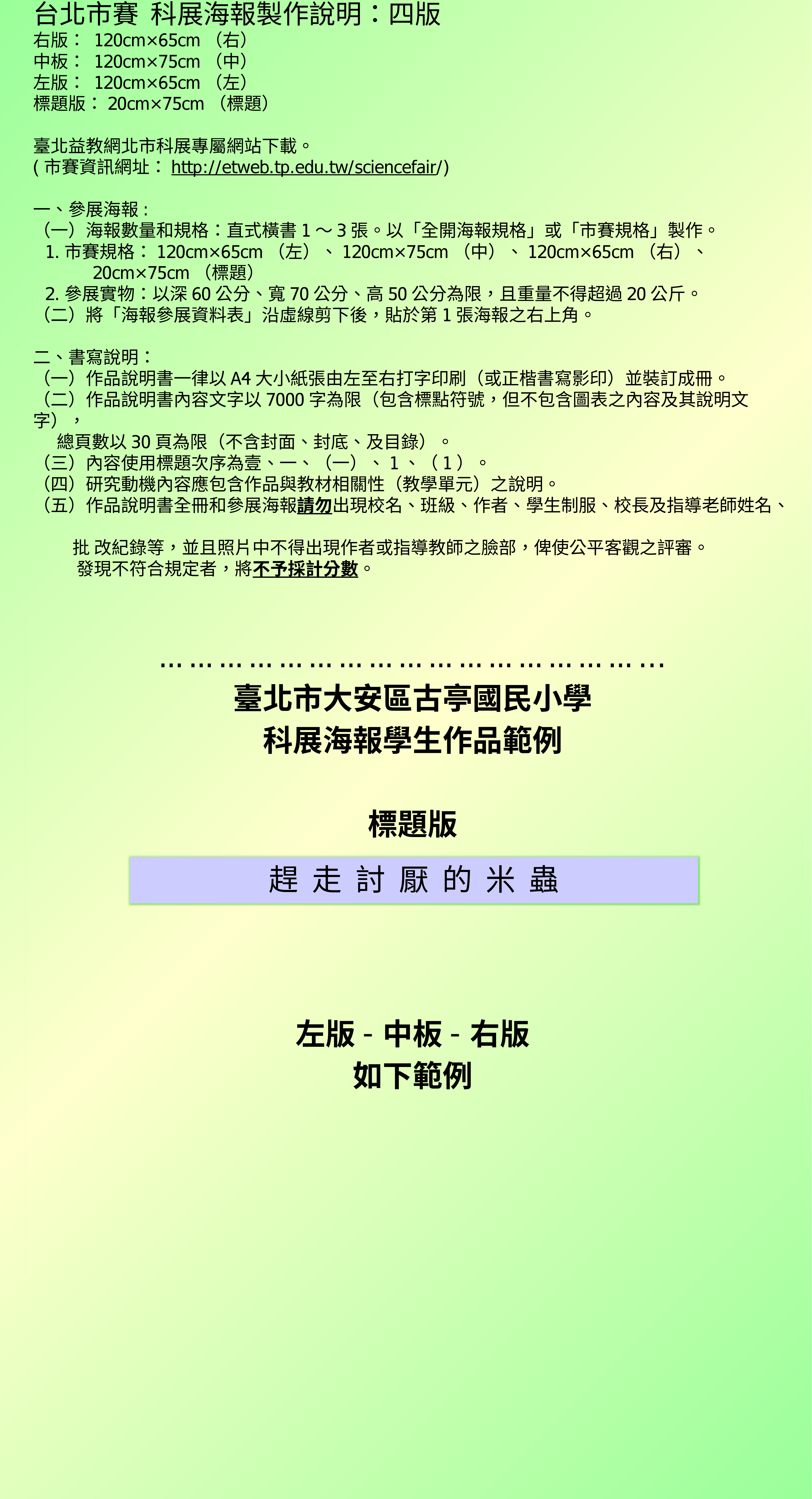

# 台北市賽  科展海報製作說明：四版 右版： 120cm×65cm（右） 中板： 120cm×75cm（中） 左版： 120cm×65cm（左） 標題版：20cm×75cm（標題） 臺北益教網北市科展專屬網站下載。 (市賽資訊網址：http://etweb.tp.edu.tw/sciencefair/) 一、參展海報: （一）海報數量和規格：直式橫書1～3張。以「全開海報規格」或「市賽規格」製作。 1.市賽規格：120cm×65cm（左）、120cm×75cm（中）、120cm×65cm（右）、 20cm×75cm（標題） 2.參展實物：以深60公分、寬70公分、高50公分為限，且重量不得超過20公斤。 （二）將「海報參展資料表」沿虛線剪下後，貼於第1張海報之右上角。 二、書寫說明： （一）作品說明書一律以A4大小紙張由左至右打字印刷（或正楷書寫影印）並裝訂成冊。 （二）作品說明書內容文字以7000字為限（包含標點符號，但不包含圖表之內容及其說明文字）， 總頁數以30頁為限（不含封面、封底、及目錄）。 （三）內容使用標題次序為壹、一、（一）、1、（1）。 （四）研究動機內容應包含作品與教材相關性（教學單元）之說明。 （五）作品說明書全冊和參展海報請勿出現校名、班級、作者、學生制服、校長及指導老師姓名、 批 改紀錄等，並且照片中不得出現作者或指導教師之臉部，俾使公平客觀之評審。 發現不符合規定者，將不予採計分數。

…………………………………………...
臺北市大安區古亭國民小學
科展海報學生作品範例

標題版

左版-中板-右版
如下範例
趕  走  討  厭  的  米  蟲